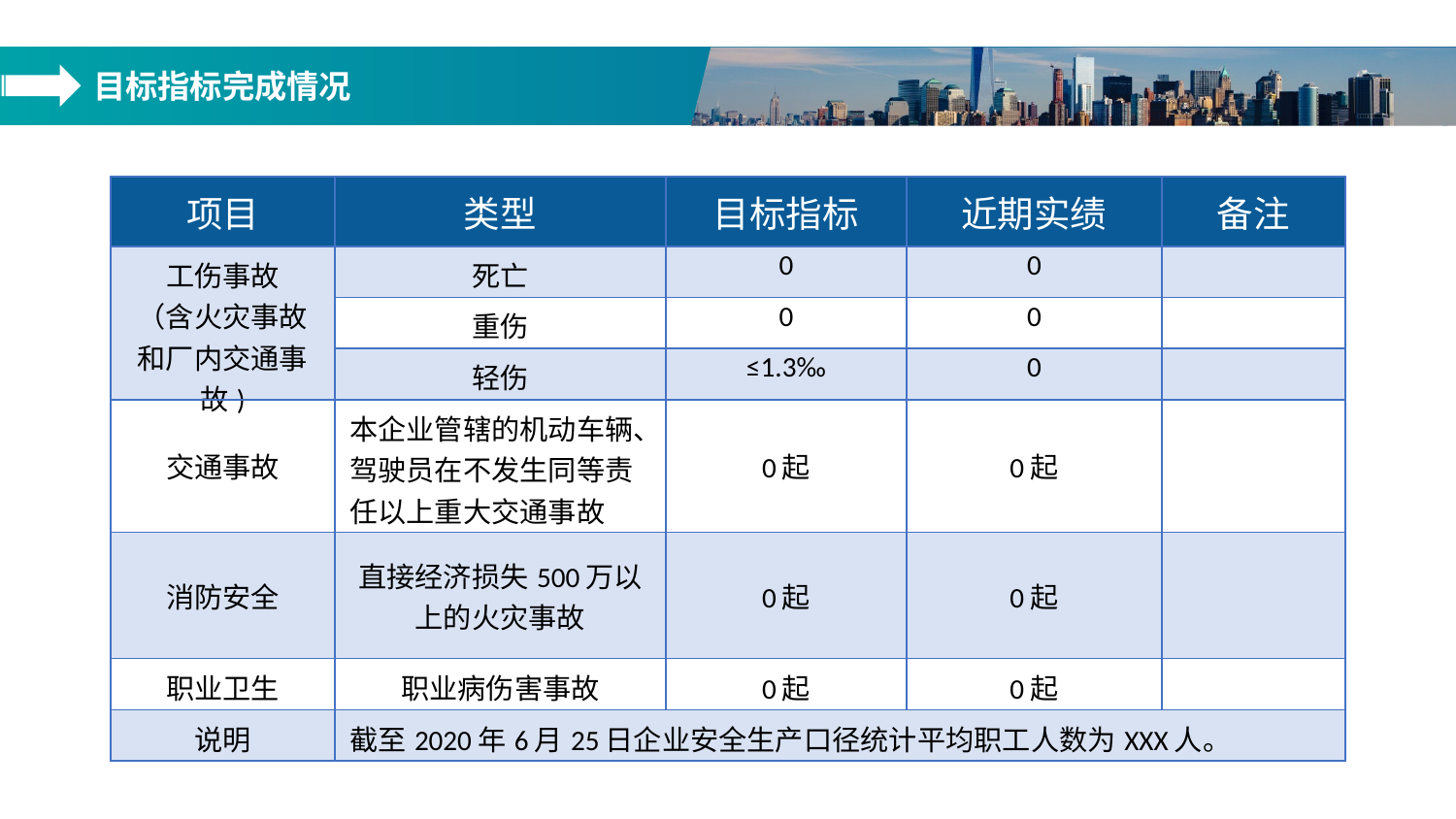

目标指标完成情况
| 项目 | 类型 | 目标指标 | 近期实绩 | 备注 |
| --- | --- | --- | --- | --- |
| 工伤事故 （含火灾事故和厂内交通事故) | 死亡 | 0 | 0 |  |
|  | 重伤 | 0 | 0 |  |
|  | 轻伤 | ≤1.3‰ | 0 |  |
| 交通事故 | 本企业管辖的机动车辆、驾驶员在不发生同等责任以上重大交通事故 | 0起 | 0起 |  |
| 消防安全 | 直接经济损失500万以上的火灾事故 | 0起 | 0起 |  |
| 职业卫生 | 职业病伤害事故 | 0起 | 0起 |  |
| 说明 | 截至2020年6月25日企业安全生产口径统计平均职工人数为XXX人。 |  |  |  |